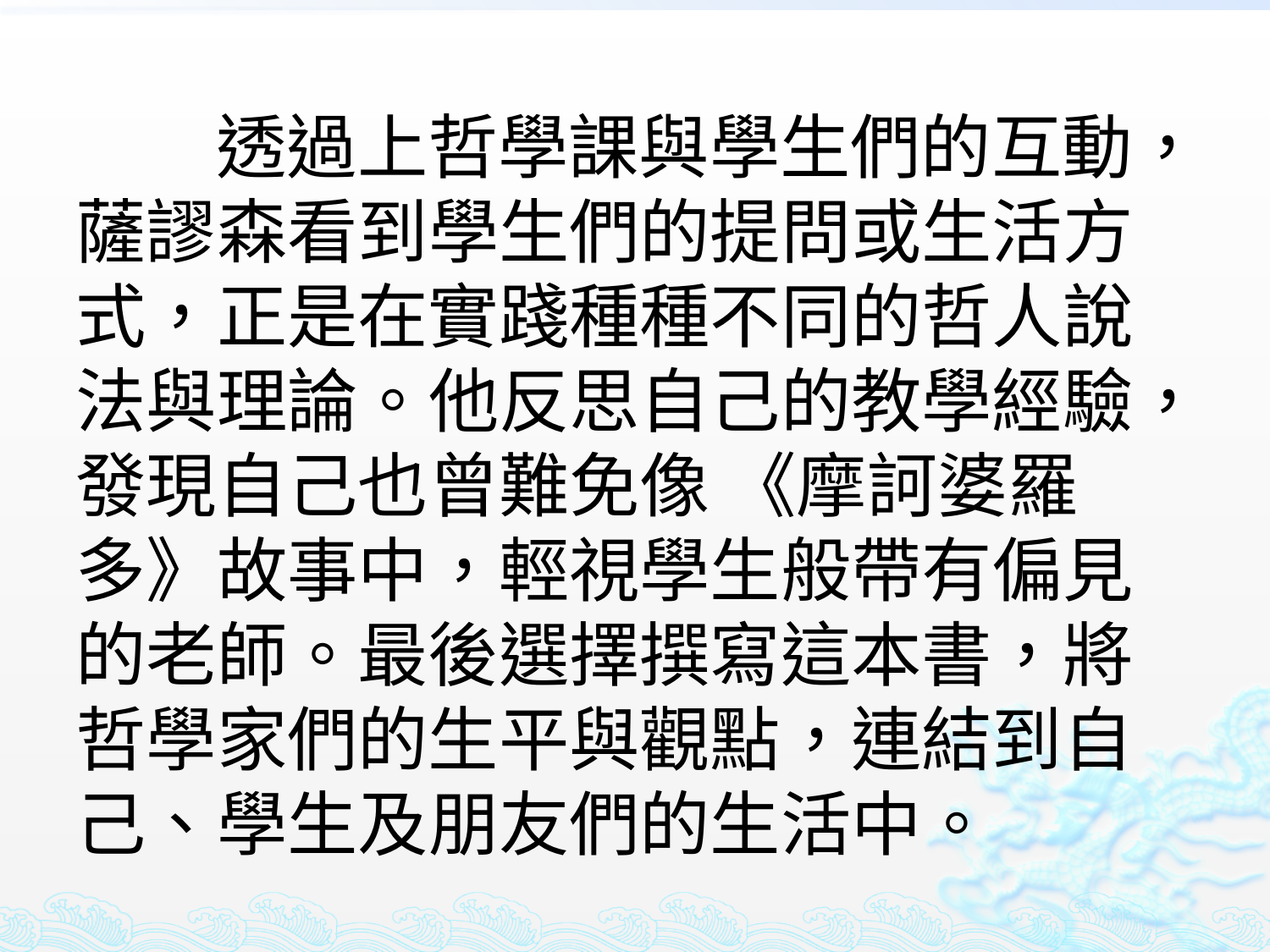

#
          透過上哲學課與學生們的互動，薩謬森看到學生們的提問或生活方式，正是在實踐種種不同的哲人說法與理論。他反思自己的教學經驗，發現自己也曾難免像 《摩訶婆羅多》故事中，輕視學生般帶有偏見的老師。最後選擇撰寫這本書，將哲學家們的生平與觀點，連結到自己、學生及朋友們的生活中。